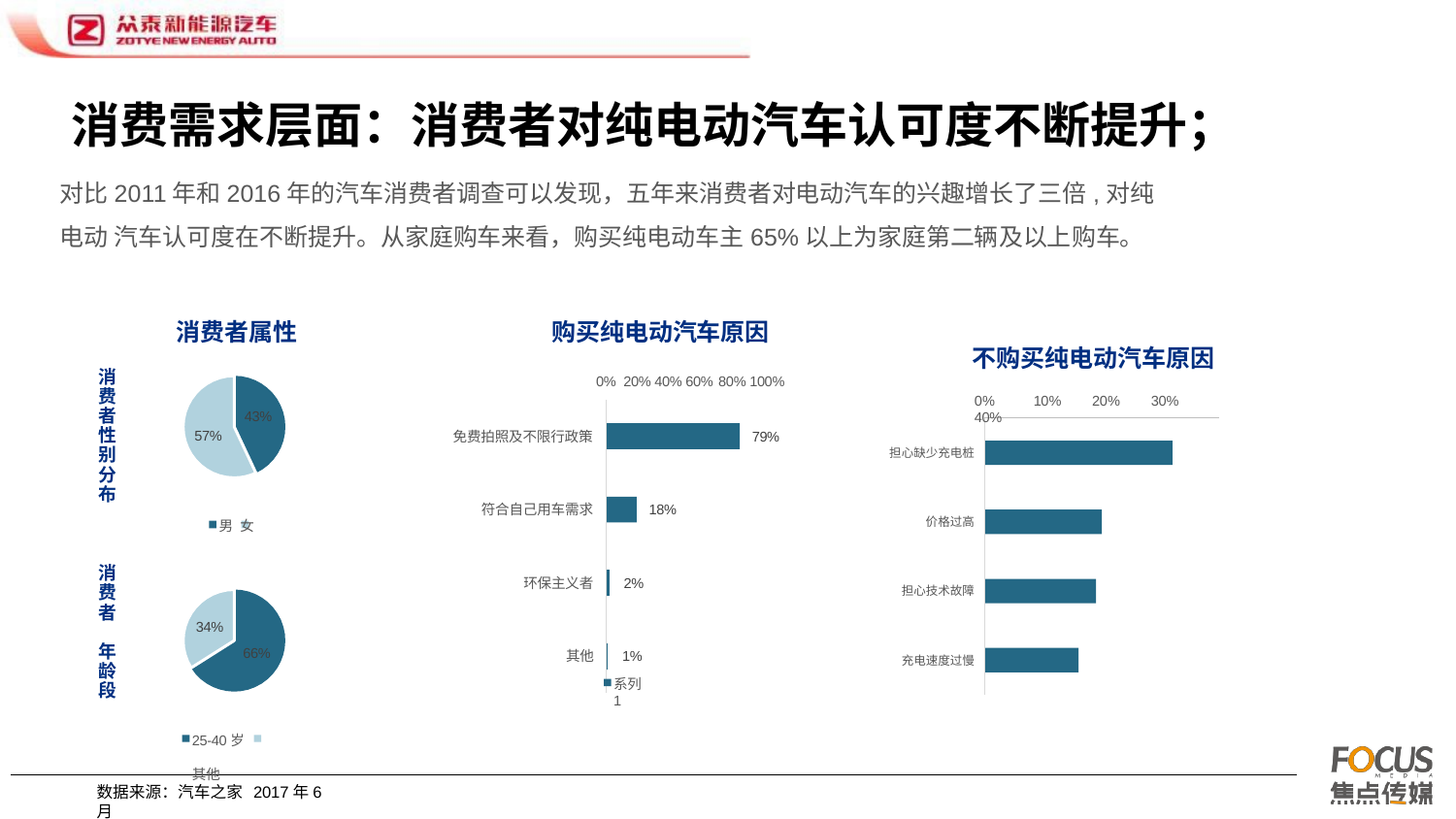

# 消费需求层面：消费者对纯电动汽车认可度不断提升；
对比2011年和2016年的汽车消费者调查可以发现，五年来消费者对电动汽车的兴趣增长了三倍,对纯电动 汽车认可度在不断提升。从家庭购车来看，购买纯电动车主65%以上为家庭第二辆及以上购车。
消费者属性
购买纯电动汽车原因
0% 20% 40% 60% 80% 100%
不购买纯电动汽车原因
0%	10%	20%	30%	40%
消 费 者 性 别 分 布

43%

57%
免费拍照及不限行政策
79%

担心缺少充电桩

符合自己用车需求
18%

价格过高
男 女

消 费 者
年 龄 段

环保主义者	2%

担心技术故障

34%
66%

其他	1%
系列 1

充电速度过慢

25-40岁	其他
数据来源：汽车之家 2017年6月